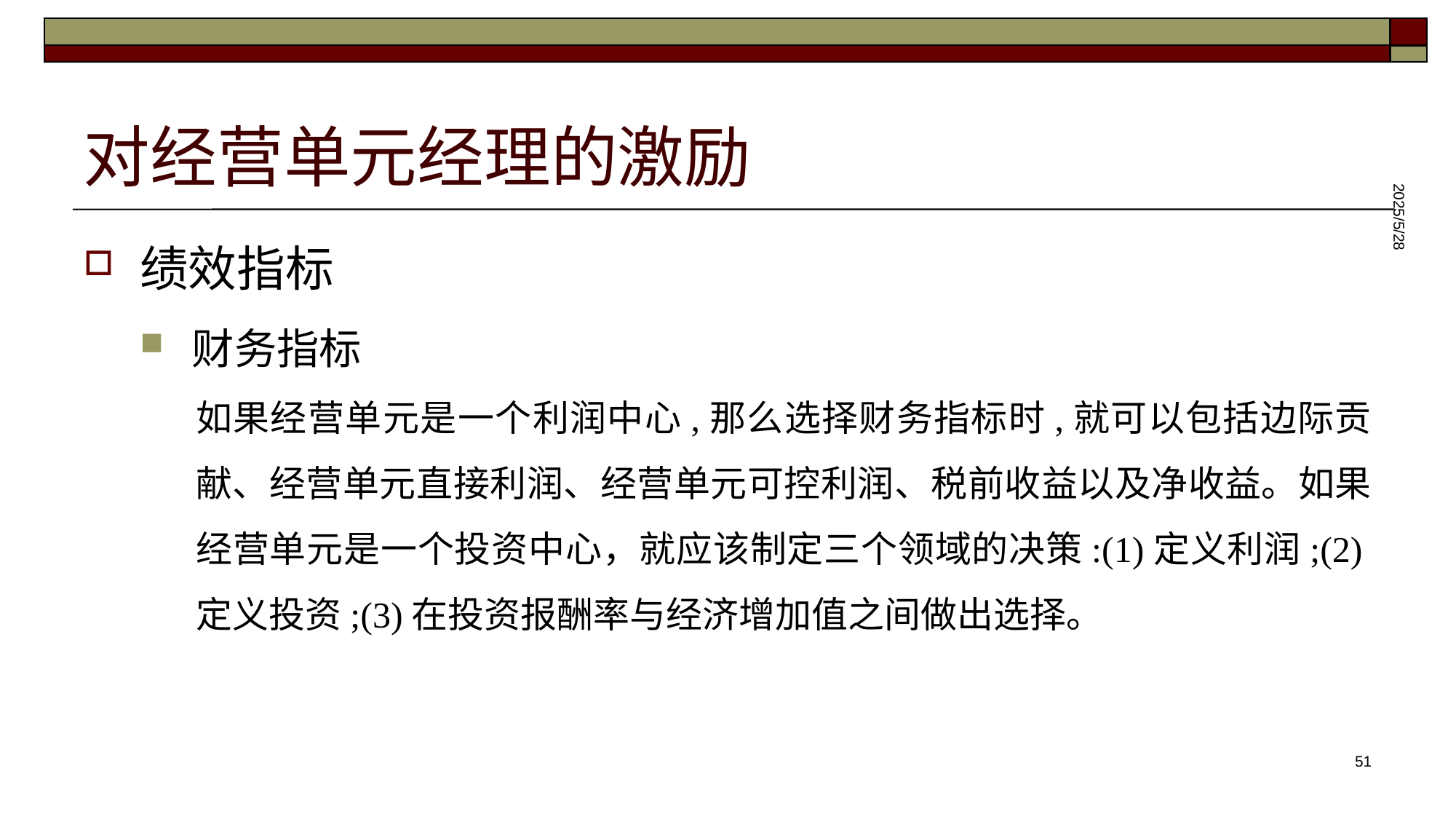

# 对经营单元经理的激励
绩效指标
财务指标
如果经营单元是一个利润中心,那么选择财务指标时,就可以包括边际贡献、经营单元直接利润、经营单元可控利润、税前收益以及净收益。如果经营单元是一个投资中心，就应该制定三个领域的决策:(1)定义利润;(2)定义投资;(3)在投资报酬率与经济增加值之间做出选择。

2025/5/28
51